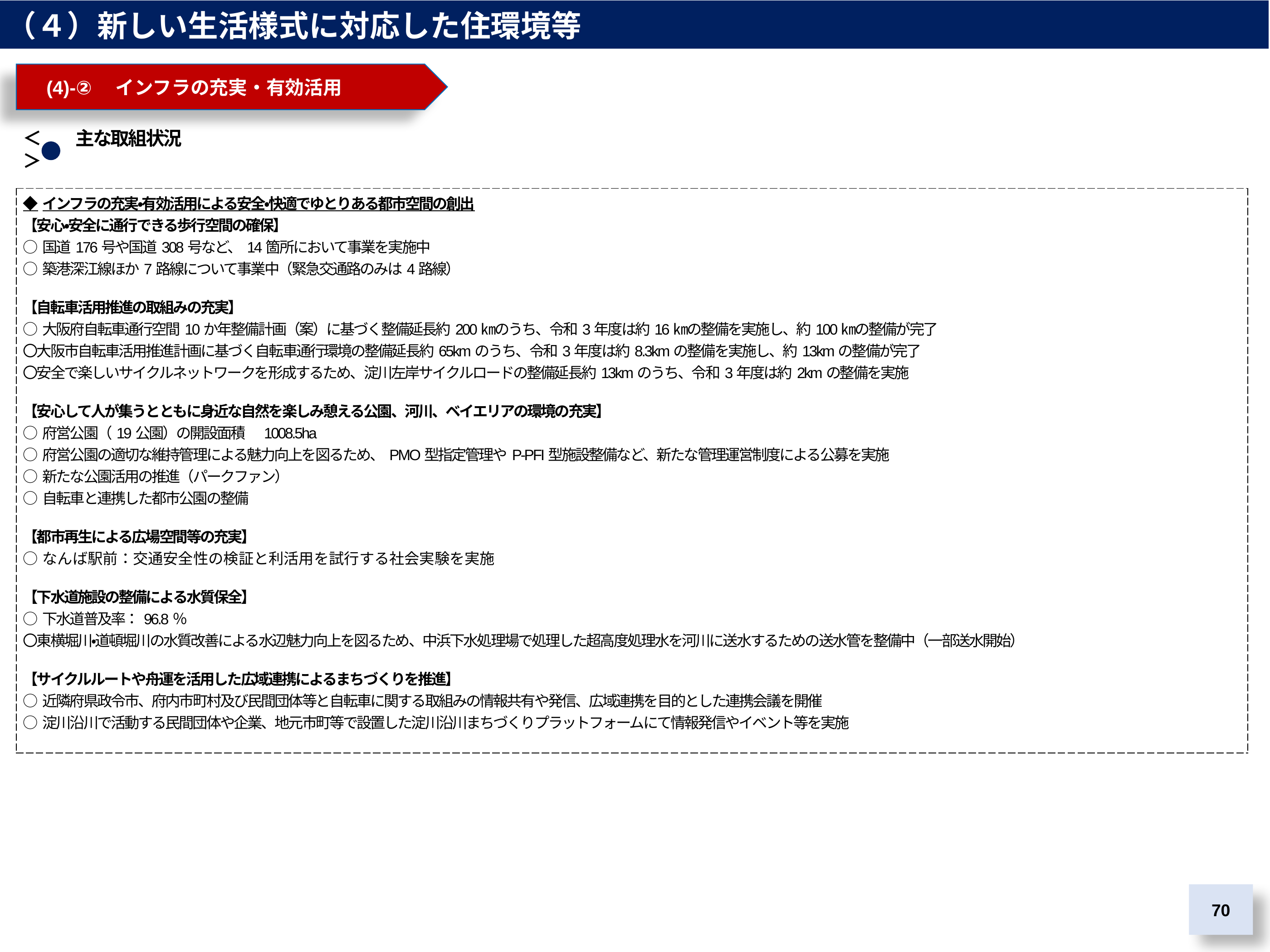

（４）新しい生活様式に対応した住環境等
　(4)-②　インフラの充実・有効活用
＜　　主な取組状況＞

| ◆インフラの充実・有効活用による安全・快適でゆとりある都市空間の創出 【安心・安全に通行できる歩行空間の確保】 ○国道176号や国道308号など、14箇所において事業を実施中 ○築港深江線ほか7路線について事業中（緊急交通路のみは4路線） 【自転車活用推進の取組みの充実】 ○大阪府自転車通行空間10か年整備計画（案）に基づく整備延長約200㎞のうち、令和3年度は約16㎞の整備を実施し、約100㎞の整備が完了 〇大阪市自転車活用推進計画に基づく自転車通行環境の整備延長約65kmのうち、令和3年度は約8.3kmの整備を実施し、約13kmの整備が完了 〇安全で楽しいサイクルネットワークを形成するため、淀川左岸サイクルロードの整備延長約13kmのうち、令和3年度は約2kmの整備を実施 【安心して人が集うとともに身近な自然を楽しみ憩える公園、河川、ベイエリアの環境の充実】 ○府営公園（19公園）の開設面積　1008.5ha ○府営公園の適切な維持管理による魅力向上を図るため、PMO型指定管理やP-PFI型施設整備など、新たな管理運営制度による公募を実施 ○新たな公園活用の推進（パークファン） ○自転車と連携した都市公園の整備 【都市再生による広場空間等の充実】 ○なんば駅前：交通安全性の検証と利活用を試行する社会実験を実施 【下水道施設の整備による水質保全】 ○下水道普及率：96.8％ 〇東横堀川・道頓堀川の水質改善による水辺魅力向上を図るため、中浜下水処理場で処理した超高度処理水を河川に送水するための送水管を整備中（一部送水開始） 【サイクルルートや舟運を活用した広域連携によるまちづくりを推進】 ○近隣府県政令市、府内市町村及び民間団体等と自転車に関する取組みの情報共有や発信、広域連携を目的とした連携会議を開催 ○淀川沿川で活動する民間団体や企業、地元市町等で設置した淀川沿川まちづくりプラットフォームにて情報発信やイベント等を実施 |
| --- |
70